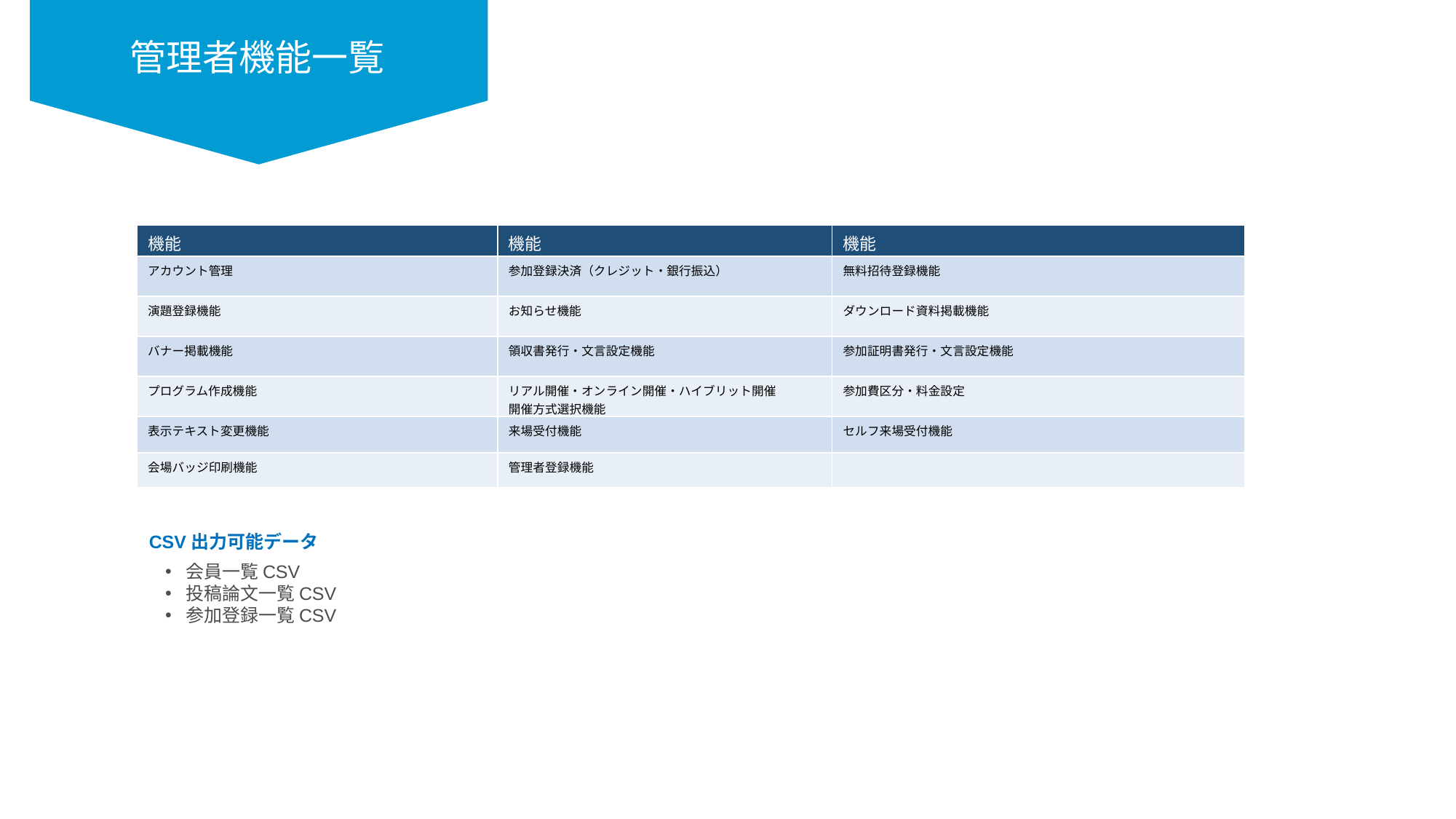

管理者機能一覧
| 機能 | 機能 | 機能 |
| --- | --- | --- |
| アカウント管理 | 参加登録決済（クレジット・銀行振込） | 無料招待登録機能 |
| 演題登録機能 | お知らせ機能 | ダウンロード資料掲載機能 |
| バナー掲載機能 | 領収書発行・文言設定機能 | 参加証明書発行・文言設定機能 |
| プログラム作成機能 | リアル開催・オンライン開催・ハイブリット開催 開催方式選択機能 | 参加費区分・料金設定 |
| 表示テキスト変更機能 | 来場受付機能 | セルフ来場受付機能 |
| 会場バッジ印刷機能 | 管理者登録機能 |  |
CORPORATE PRESENTATION
CSV出力可能データ
会員一覧CSV
投稿論文一覧CSV
参加登録一覧CSV